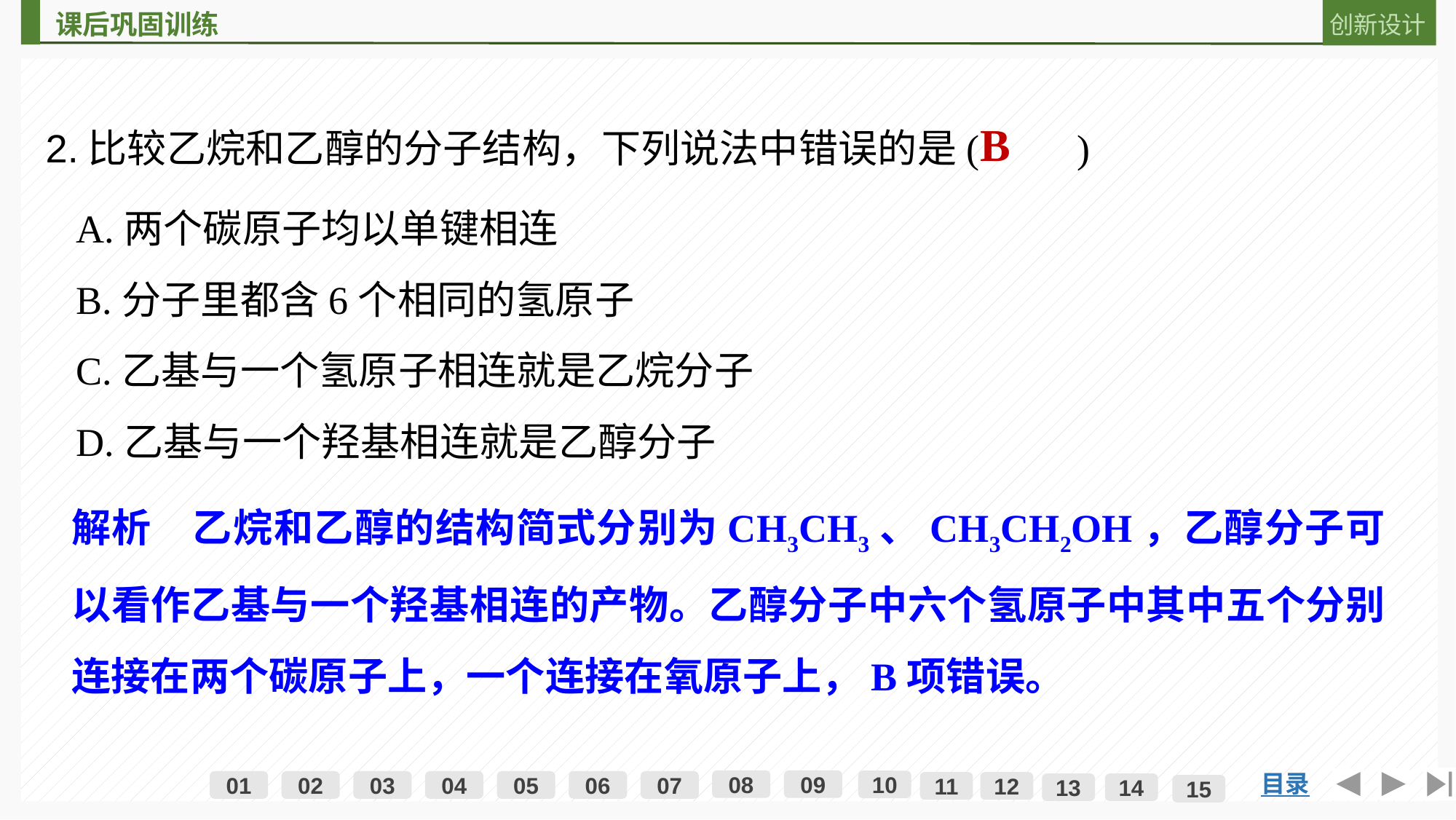

2.比较乙烷和乙醇的分子结构，下列说法中错误的是(　　)
B
A.两个碳原子均以单键相连
B.分子里都含6个相同的氢原子
C.乙基与一个氢原子相连就是乙烷分子
D.乙基与一个羟基相连就是乙醇分子
解析　乙烷和乙醇的结构简式分别为CH3CH3、CH3CH2OH，乙醇分子可以看作乙基与一个羟基相连的产物。乙醇分子中六个氢原子中其中五个分别连接在两个碳原子上，一个连接在氧原子上，B项错误。